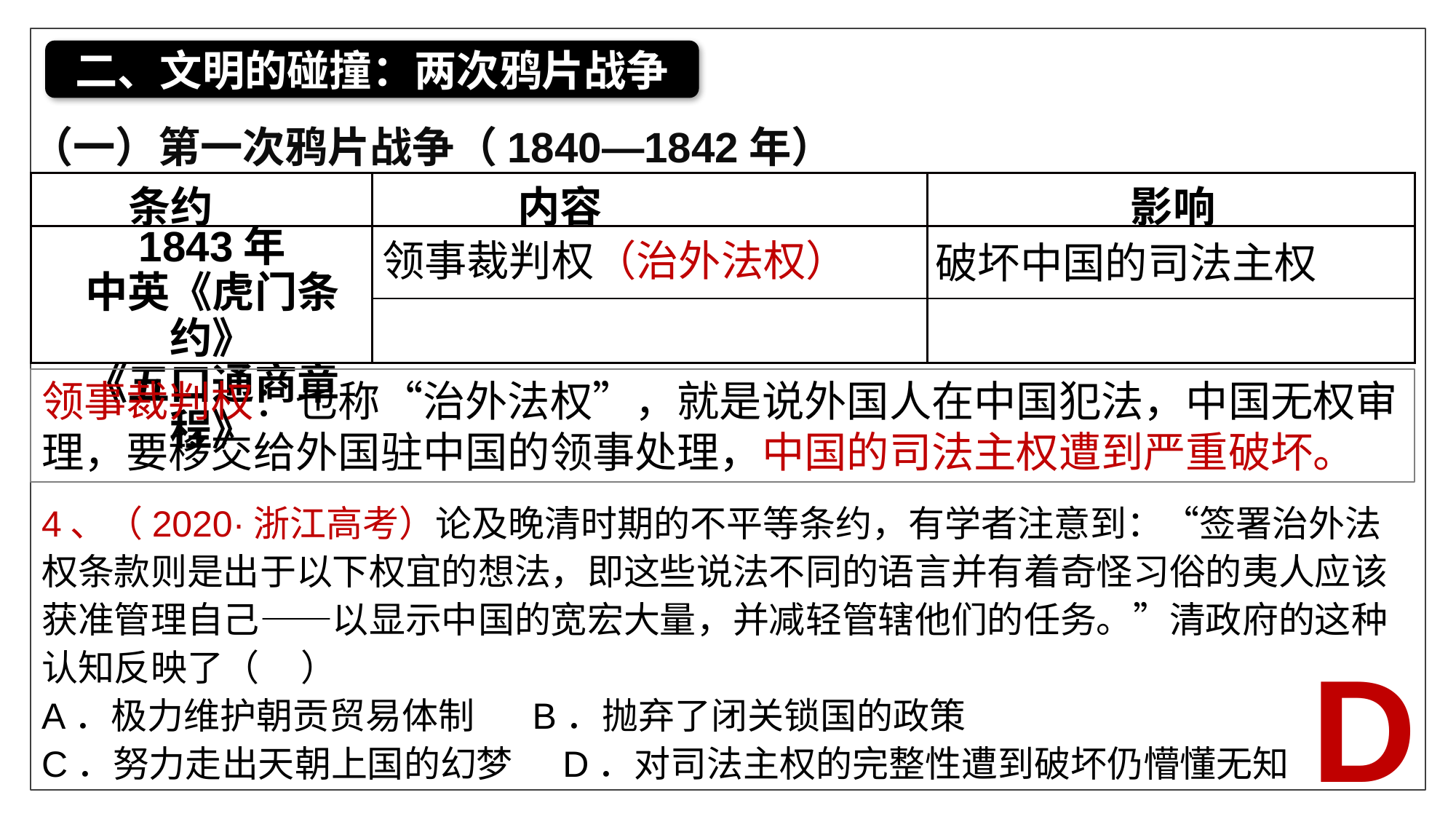

二、文明的碰撞：两次鸦片战争
（一）第一次鸦片战争（1840—1842年）
| 条约 | 内容 | 影响 |
| --- | --- | --- |
|  |  |  |
|  |  |  |
1843年
中英《虎门条约》
《五口通商章程》
领事裁判权（治外法权）
破坏中国的司法主权
领事裁判权：也称“治外法权”，就是说外国人在中国犯法，中国无权审理，要移交给外国驻中国的领事处理，中国的司法主权遭到严重破坏。
4、（2020·浙江高考）论及晚清时期的不平等条约，有学者注意到：“签署治外法权条款则是出于以下权宜的想法，即这些说法不同的语言并有着奇怪习俗的夷人应该获准管理自己——以显示中国的宽宏大量，并减轻管辖他们的任务。”清政府的这种认知反映了（     ）
A．极力维护朝贡贸易体制      B．抛弃了闭关锁国的政策
C．努力走出天朝上国的幻梦     D．对司法主权的完整性遭到破坏仍懵懂无知
D